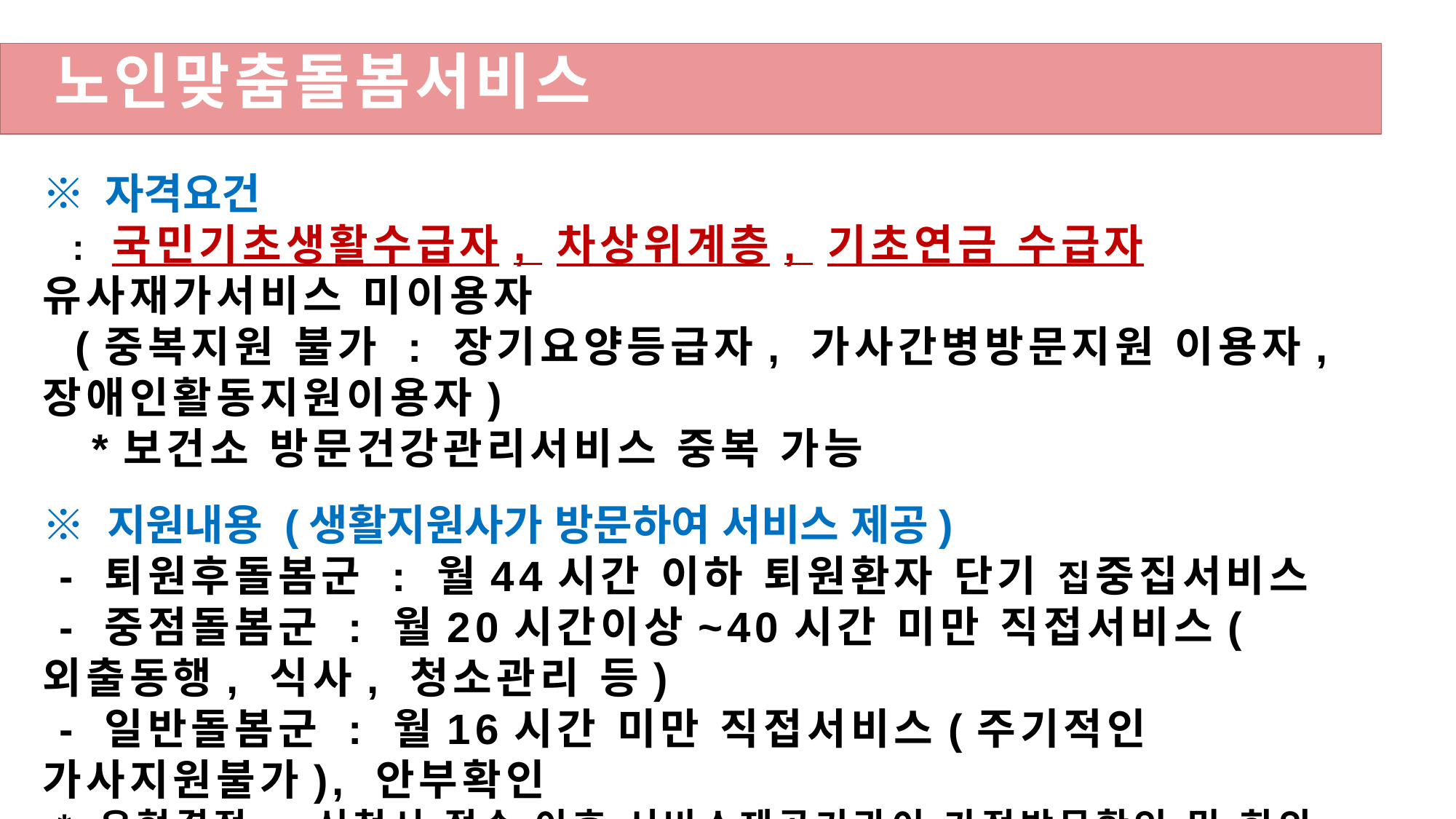

노인맞춤돌봄서비스

※ 자격요건
  : 국민기초생활수급자, 차상위계층, 기초연금 수급자 유사재가서비스 미이용자
  (중복지원 불가 : 장기요양등급자, 가사간병방문지원 이용자, 장애인활동지원이용자)
   *보건소 방문건강관리서비스 중복 가능

※ 지원내용 (생활지원사가 방문하여 서비스 제공)
 - 퇴원후돌봄군 : 월44시간 이하 퇴원환자 단기 집중집서비스
 - 중점돌봄군 : 월20시간이상~40시간 미만 직접서비스(외출동행, 식사, 청소관리 등)
 - 일반돌봄군 : 월16시간 미만 직접서비스(주기적인 가사지원불가), 안부확인
 * 유형결정 : 신청서 접수 이후 서비스제공기관이 가정방문확인 및 회의 후 결정

※ 신청방법 : 동 행정복지센터
필요서류 : 신청서, 신분증